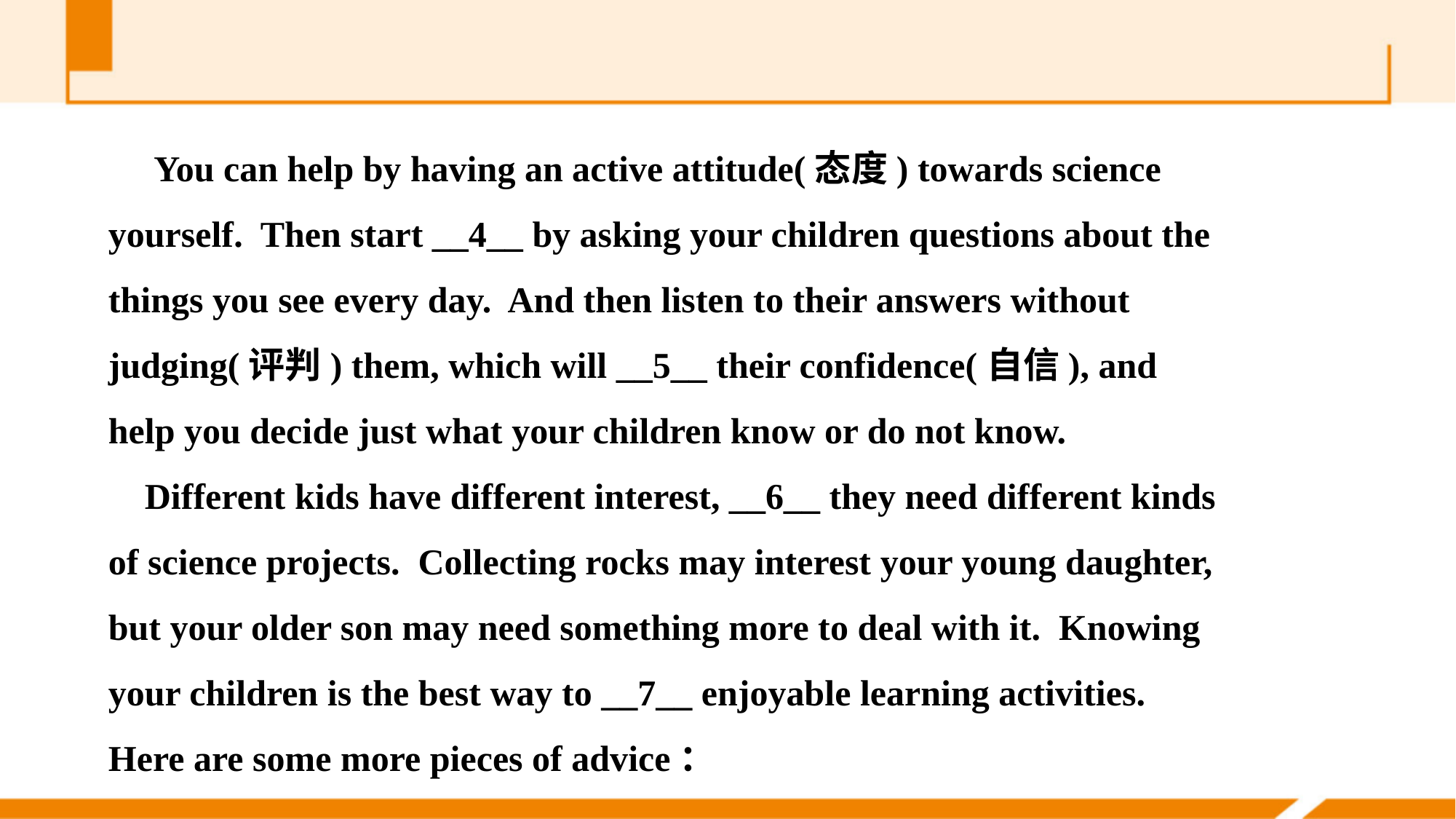

You can help by having an active attitude(态度) towards science yourself.  Then start __4__ by asking your children questions about the things you see every day.  And then listen to their answers without judging(评判) them, which will __5__ their confidence(自信), and help you decide just what your children know or do not know.
    Different kids have different interest, __6__ they need different kinds of science projects.  Collect­ing rocks may interest your young daughter, but your older son may need something more to deal with it.  Knowing your children is the best way to __7__ enjoyable learning activities.  Here are some more pieces of advice：